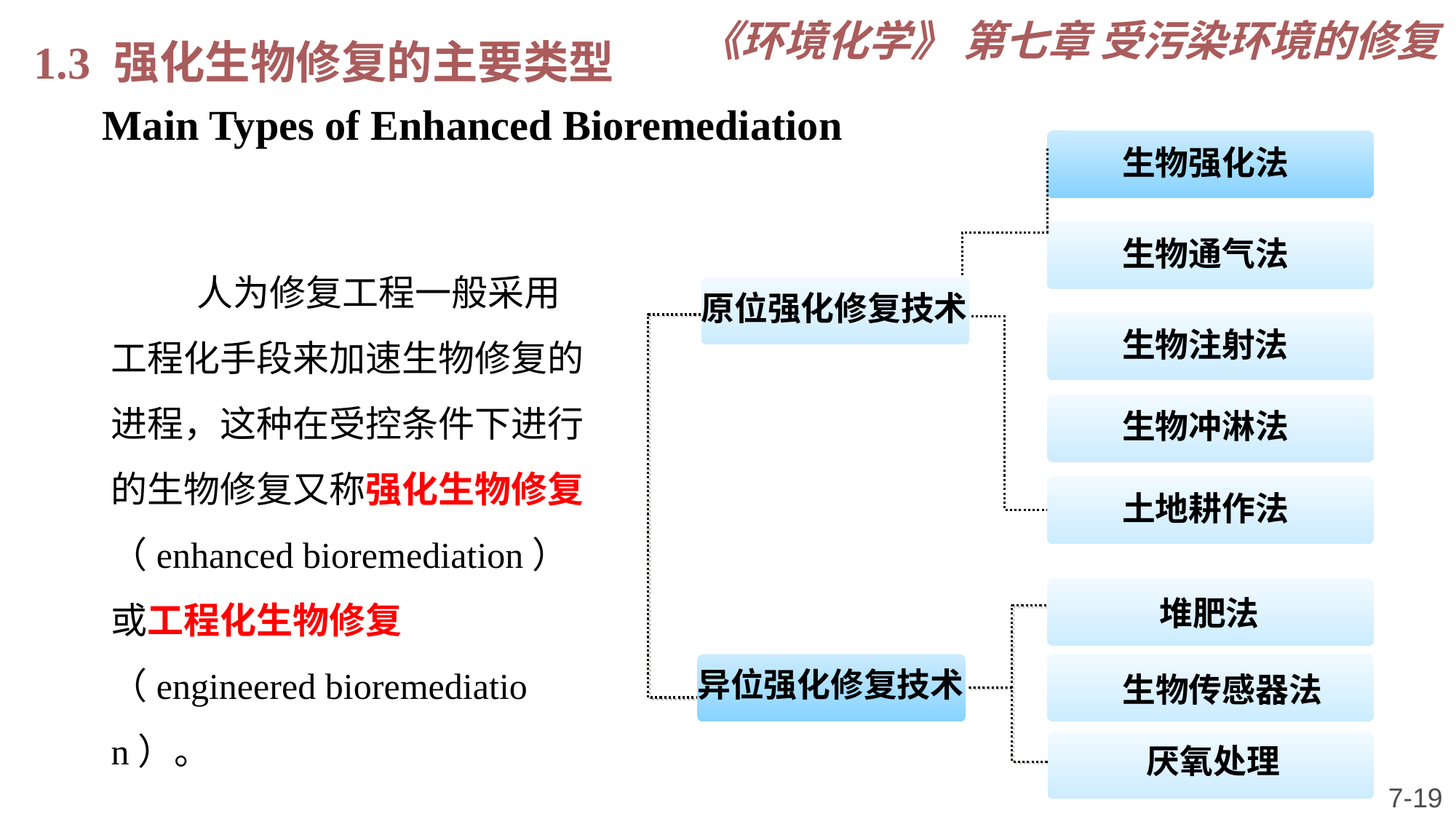

《环境化学》 第七章 受污染环境的修复
1.3 强化生物修复的主要类型
Main Types of Enhanced Bioremediation

生物强化法

生物通气法

原位强化修复技术

生物注射法

生物冲淋法

土地耕作法

堆肥法

异位强化修复技术
生物传感器法

厌氧处理
人为修复工程一般采用工程化手段来加速生物修复的进程，这种在受控条件下进行的生物修复又称强化生物修复（enhanced bioremediation）或工程化生物修复（engineered bioremediation）。
7-19